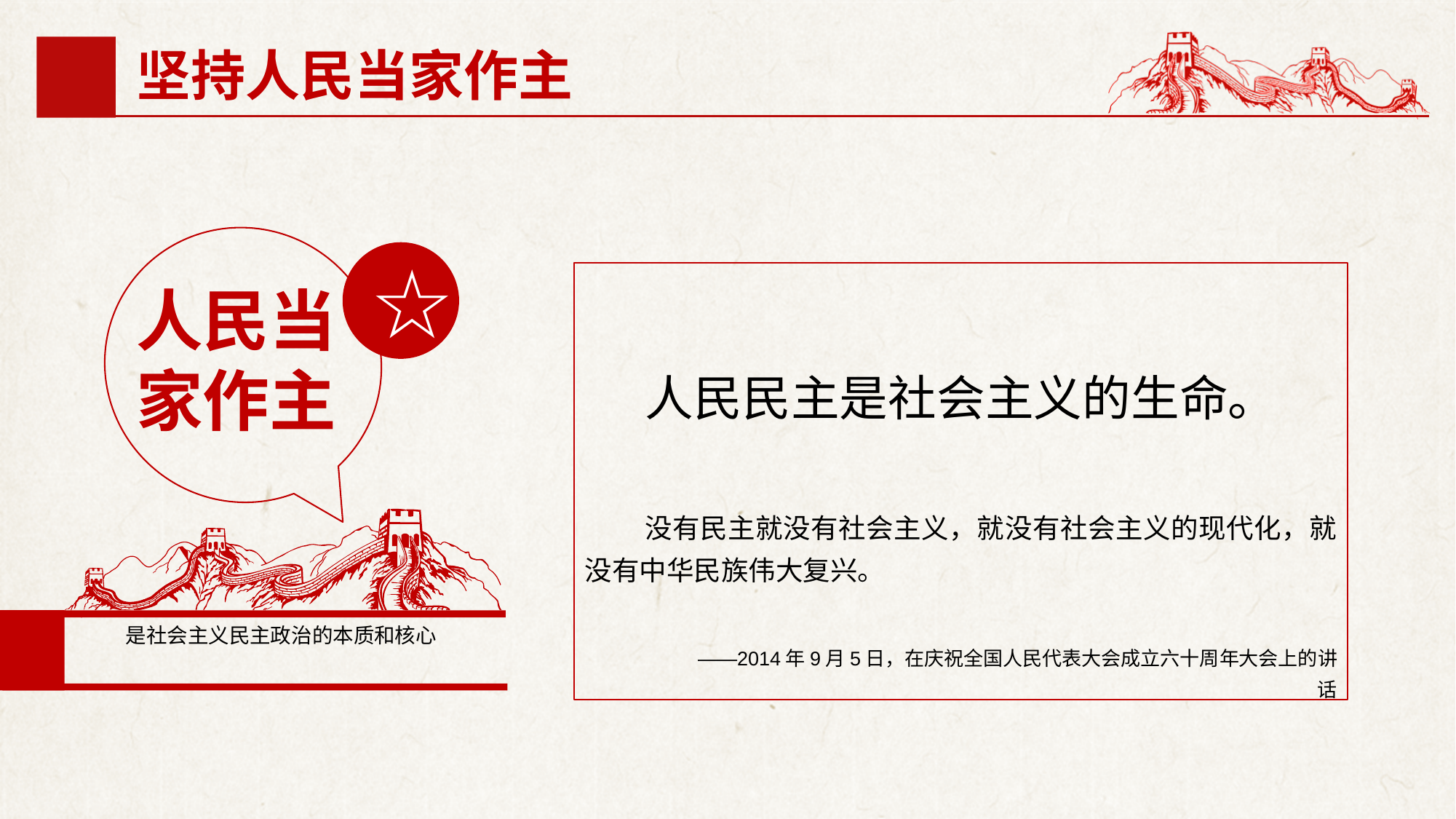

坚持人民当家作主

人民当
家作主

是社会主义民主政治的本质和核心
☆

人民民主是社会主义的生命。

        没有民主就没有社会主义，就没有社会主义的现代化，就没有中华民族伟大复兴。

——2014年9月5日，在庆祝全国人民代表大会成立六十周年大会上的讲话